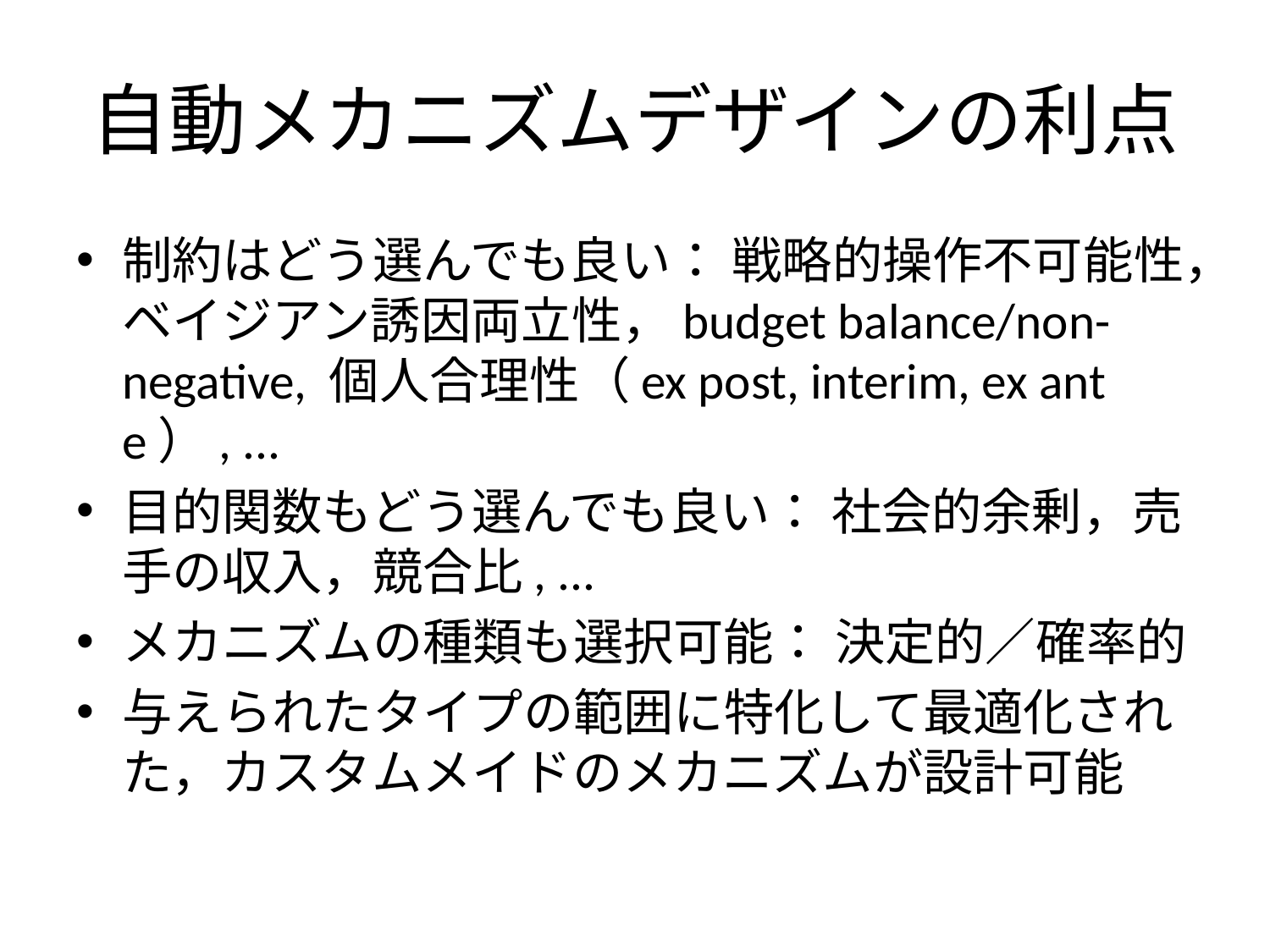

# 自動メカニズムデザインの利点
制約はどう選んでも良い： 戦略的操作不可能性，ベイジアン誘因両立性，budget balance/non-negative, 個人合理性（ex post, interim, ex ante）, ...
目的関数もどう選んでも良い： 社会的余剰，売手の収入，競合比, ...
メカニズムの種類も選択可能： 決定的／確率的
与えられたタイプの範囲に特化して最適化された，カスタムメイドのメカニズムが設計可能